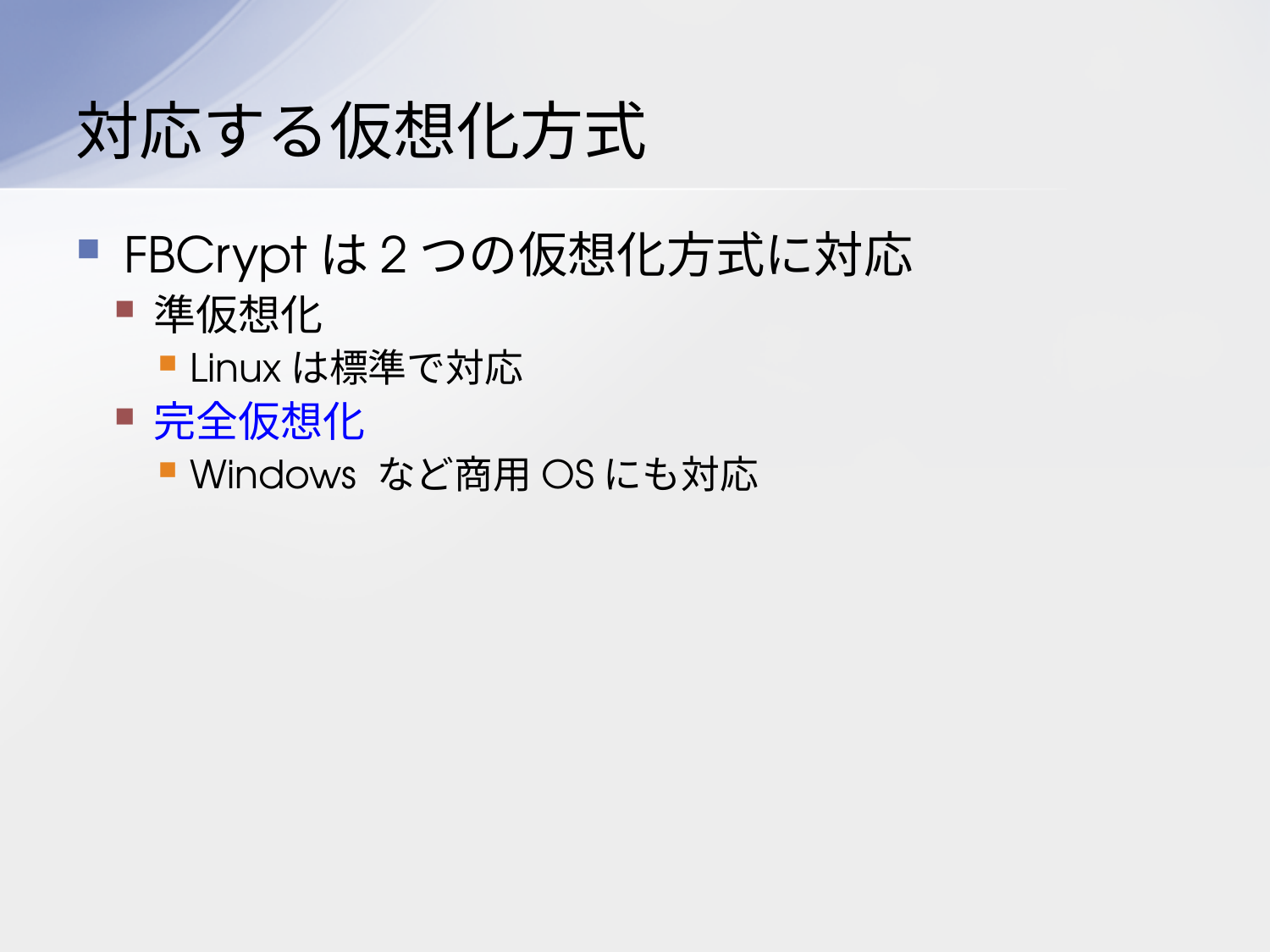

# 対応する仮想化方式
FBCryptは2つの仮想化方式に対応
準仮想化
Linuxは標準で対応
完全仮想化
Windows など商用OSにも対応